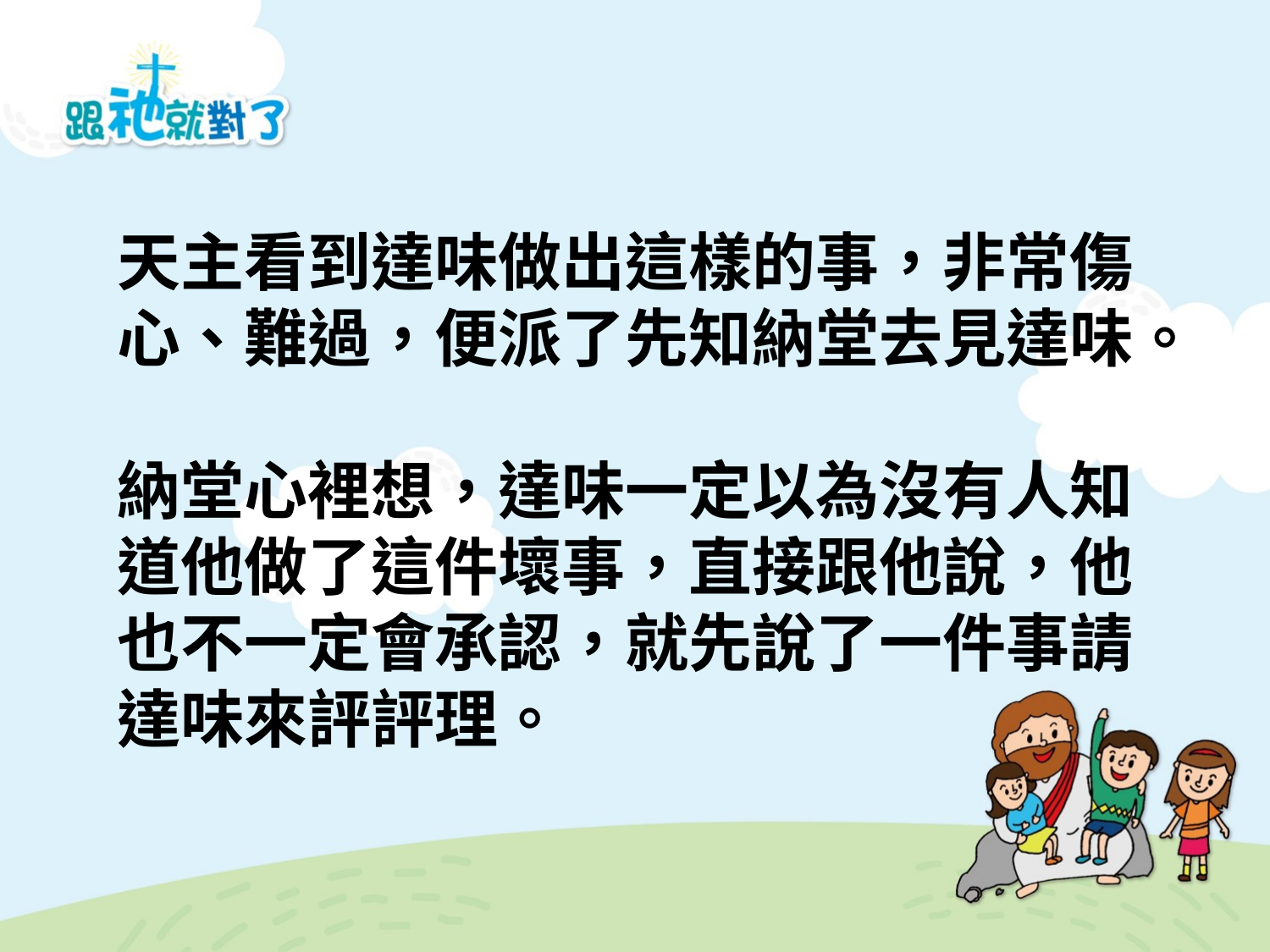

天主看到達味做出這樣的事，非常傷心、難過，便派了先知納堂去見達味。

納堂心裡想，達味一定以為沒有人知道他做了這件壞事，直接跟他說，他也不一定會承認，就先說了一件事請達味來評評理。